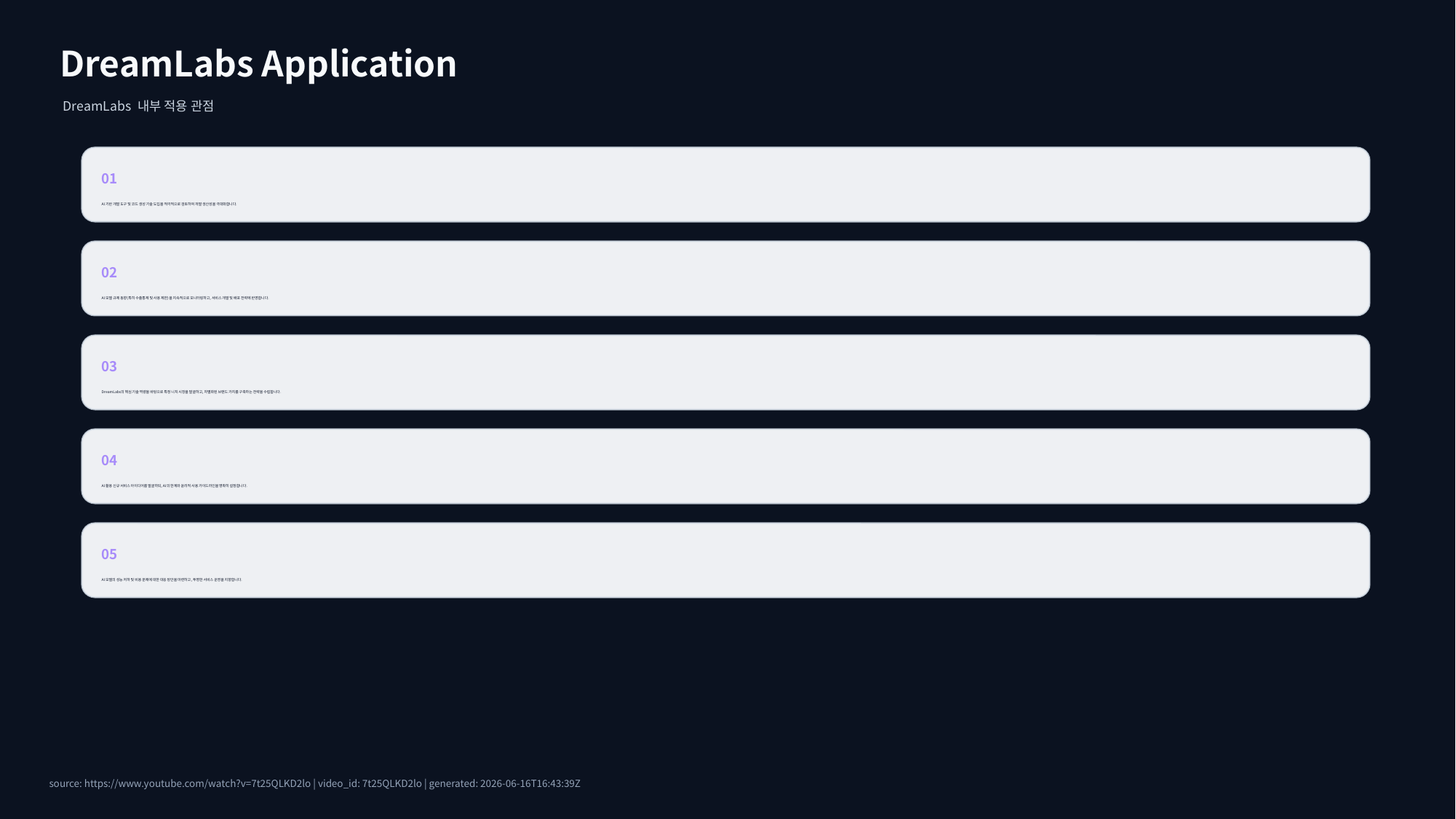

DreamLabs Application
DreamLabs 내부 적용 관점

01
AI 기반 개발 도구 및 코드 생성 기술 도입을 적극적으로 검토하여 개발 생산성을 극대화합니다.

02
AI 모델 규제 동향(특히 수출통제 및 사용 제한)을 지속적으로 모니터링하고, 서비스 개발 및 배포 전략에 반영합니다.

03
DreamLabs의 핵심 기술 역량을 바탕으로 특정 니치 시장을 발굴하고, 차별화된 브랜드 가치를 구축하는 전략을 수립합니다.

04
AI 활용 신규 서비스 아이디어를 발굴하되, AI의 한계와 윤리적 사용 가이드라인을 명확히 설정합니다.

05
AI 모델의 성능 저하 및 비용 문제에 대한 대응 방안을 마련하고, 투명한 서비스 운영을 지향합니다.
source: https://www.youtube.com/watch?v=7t25QLKD2lo | video_id: 7t25QLKD2lo | generated: 2026-06-16T16:43:39Z